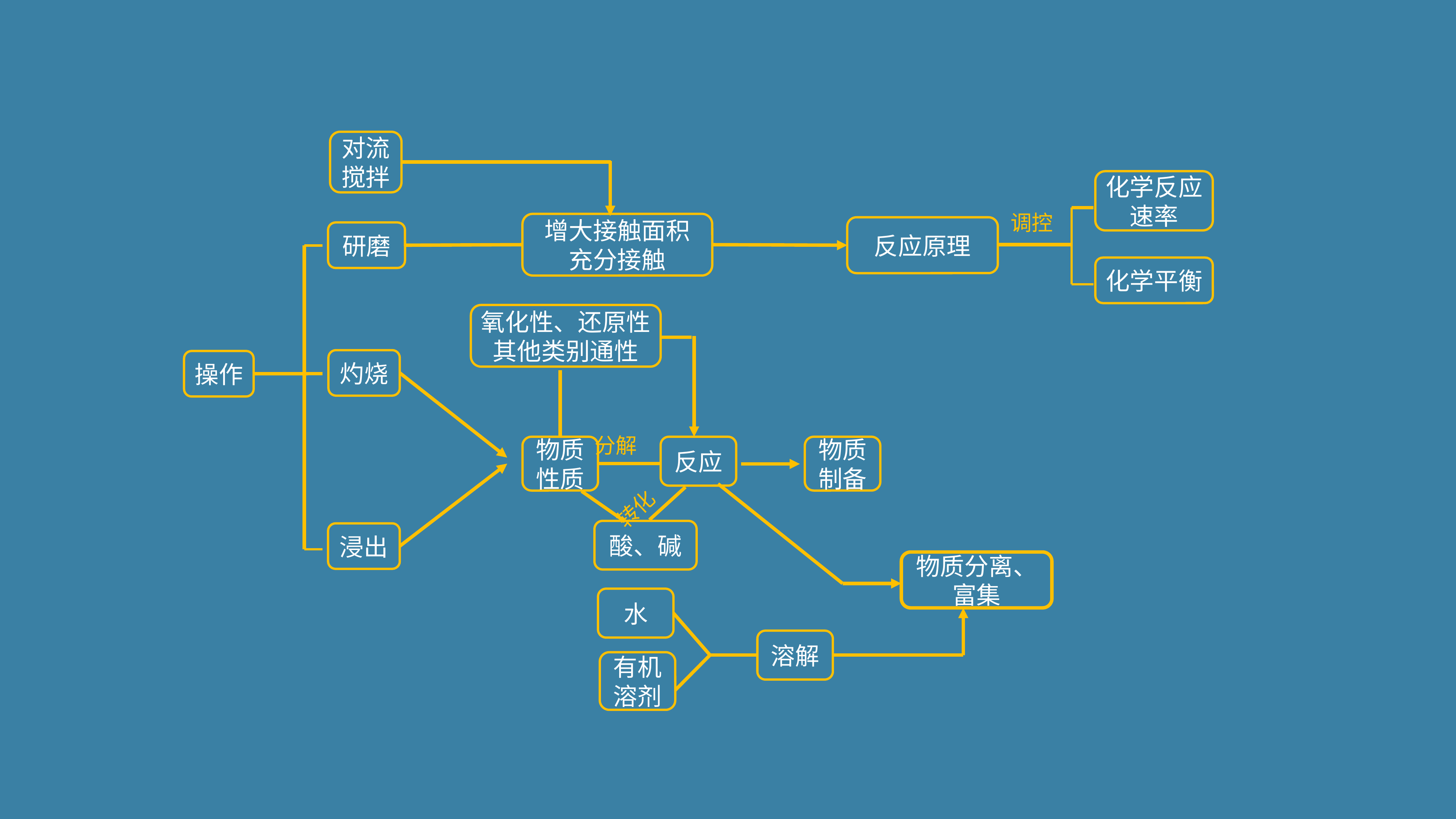

对流搅拌
化学反应速率
化学平衡
调控
增大接触面积
充分接触
反应原理
研磨
灼烧
操作
浸出
氧化性、还原性其他类别通性
分解
物质性质
反应
酸、碱
转化
物质制备
物质分离、富集
水
有机溶剂
溶解